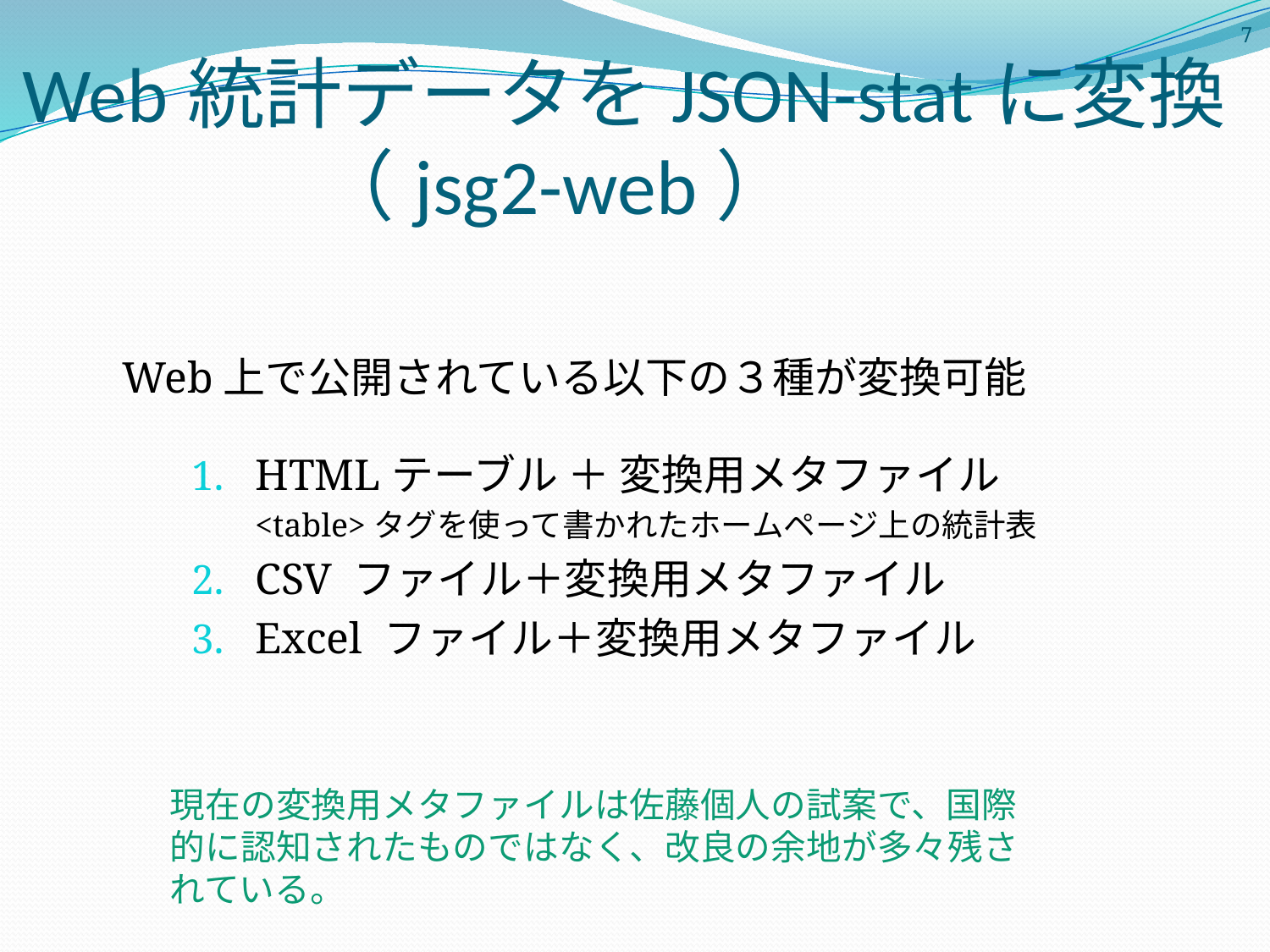

7
# Web統計データをJSON-statに変換 （jsg2-web）
Web上で公開されている以下の３種が変換可能
HTMLテーブル ＋ 変換用メタファイル
<table>タグを使って書かれたホームページ上の統計表
CSV ファイル＋変換用メタファイル
Excel ファイル＋変換用メタファイル
現在の変換用メタファイルは佐藤個人の試案で、国際的に認知されたものではなく、改良の余地が多々残されている。